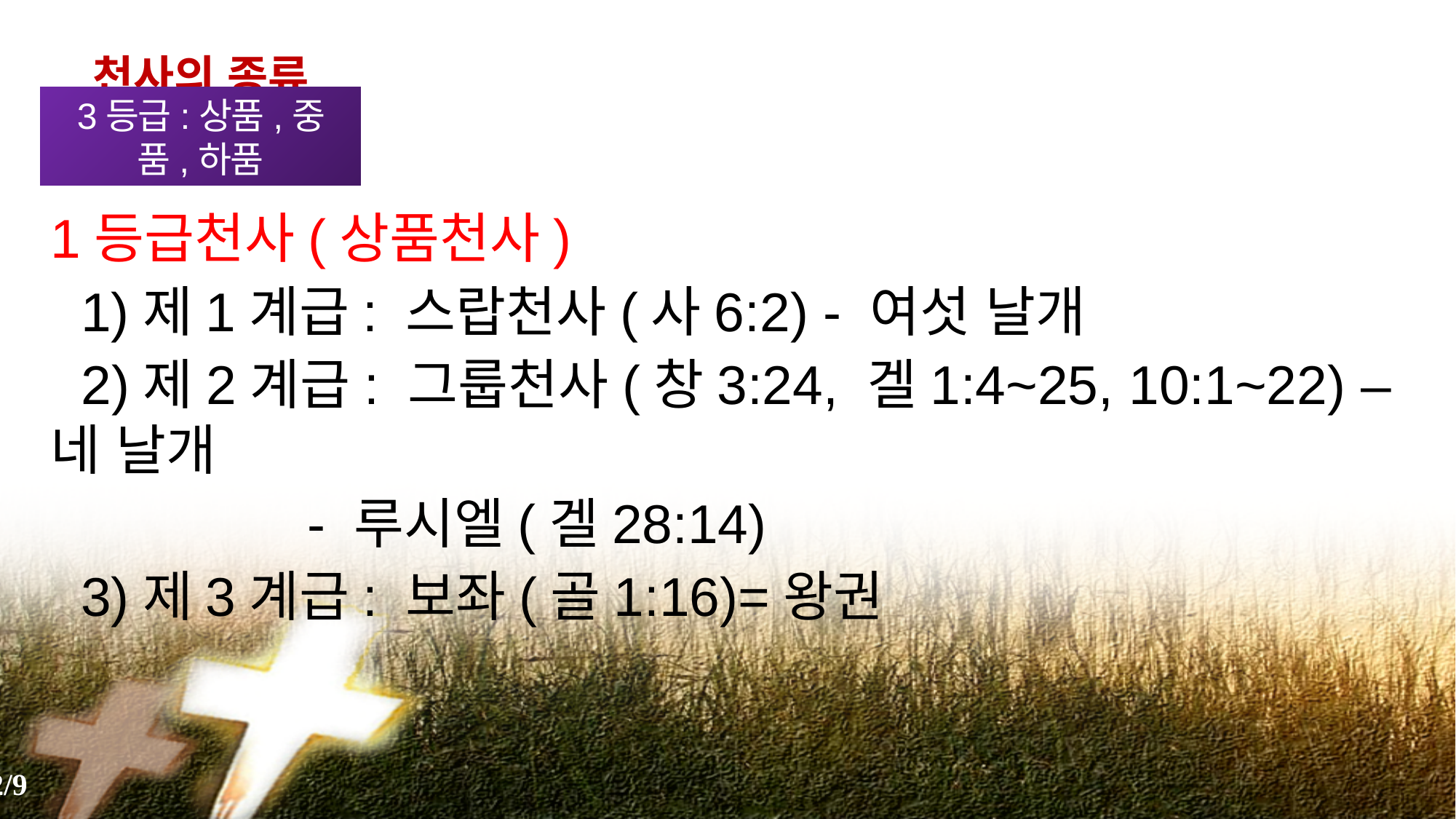

천사의 종류

3등급:상품,중품,하품
1등급천사(상품천사)
  1)제1계급: 스랍천사(사6:2) - 여섯 날개
  2)제2계급: 그룹천사(창3:24, 겔1:4~25, 10:1~22) – 네 날개
                 - 루시엘(겔28:14)
  3)제3계급: 보좌(골1:16)=왕권